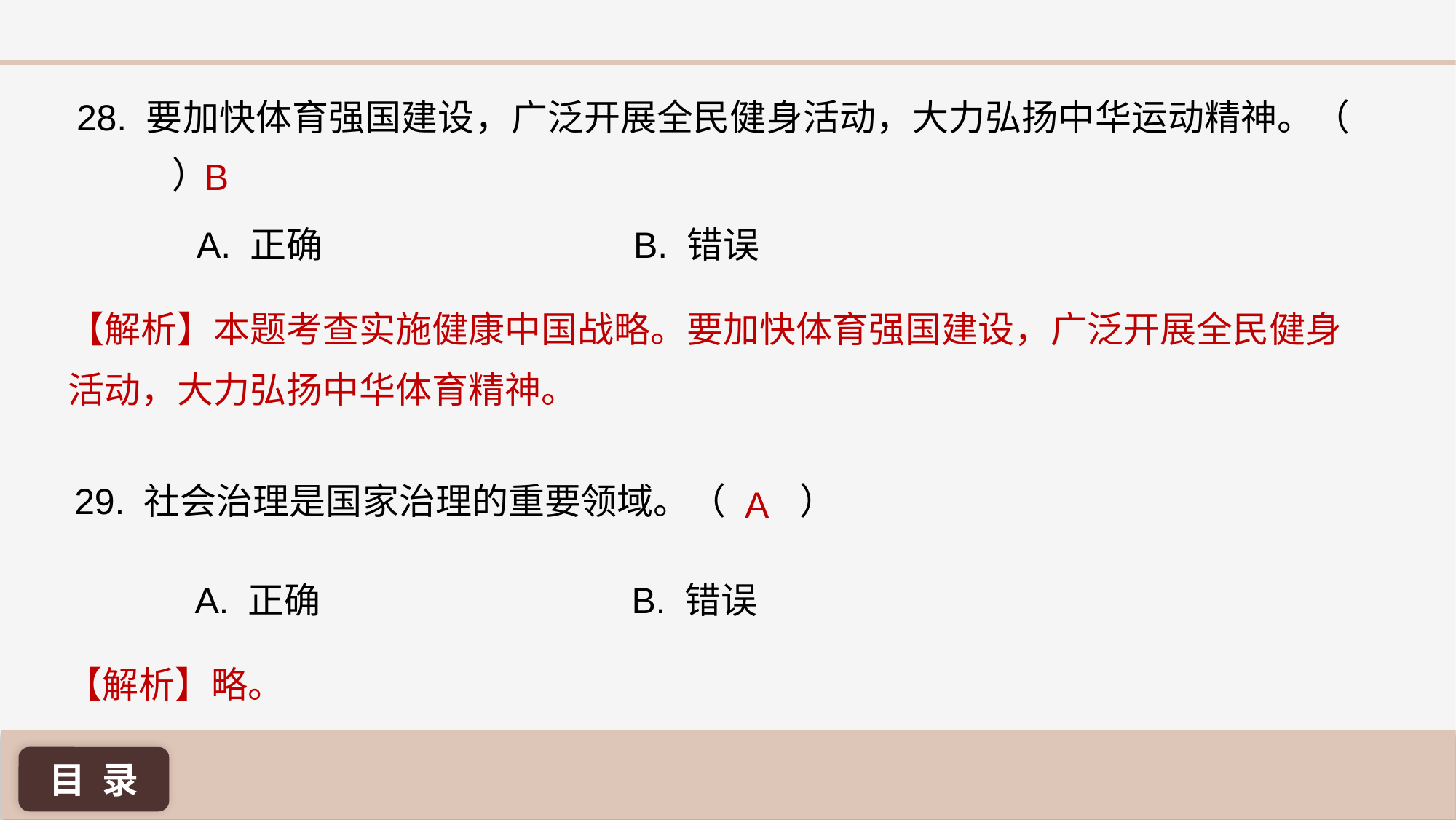

28. 要加快体育强国建设，广泛开展全民健身活动，大力弘扬中华运动精神。（         ）
B
A. 正确 			B. 错误
【解析】本题考查实施健康中国战略。要加快体育强国建设，广泛开展全民健身活动，大力弘扬中华体育精神。
29. 社会治理是国家治理的重要领域。（         ）
A
A. 正确 			B. 错误
【解析】略。